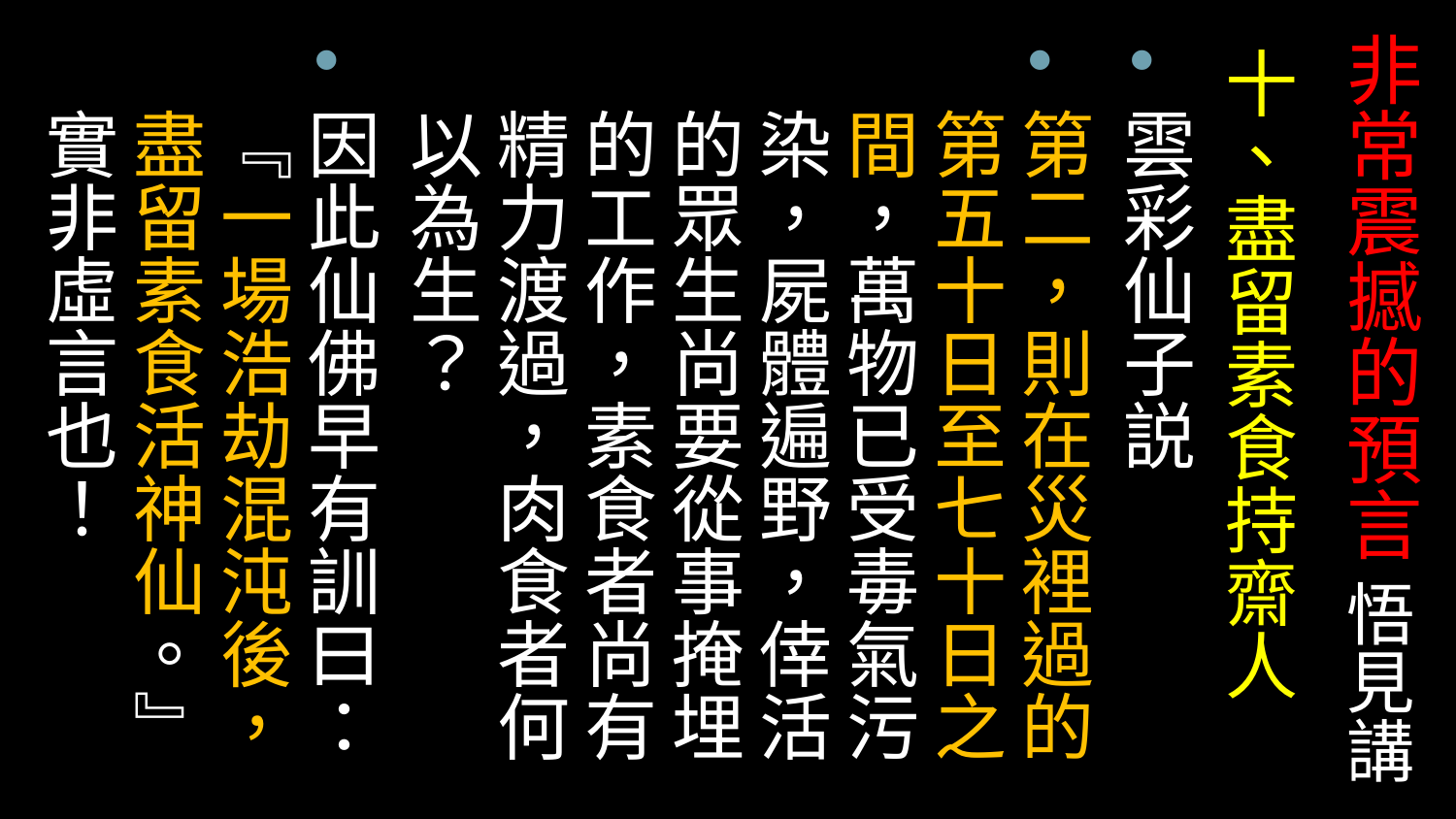

# 非常震撼的預言 悟見講
十、盡留素食持齋人
雲彩仙子説
第二，則在災裡過的第五十日至七十日之間，萬物已受毒氣污染，屍體遍野，倖活的眾生尚要從事掩埋的工作，素食者尚有精力渡過，肉食者何以為生？
因此仙佛早有訓曰：『一場浩劫混沌後，盡留素食活神仙。』實非虛言也！